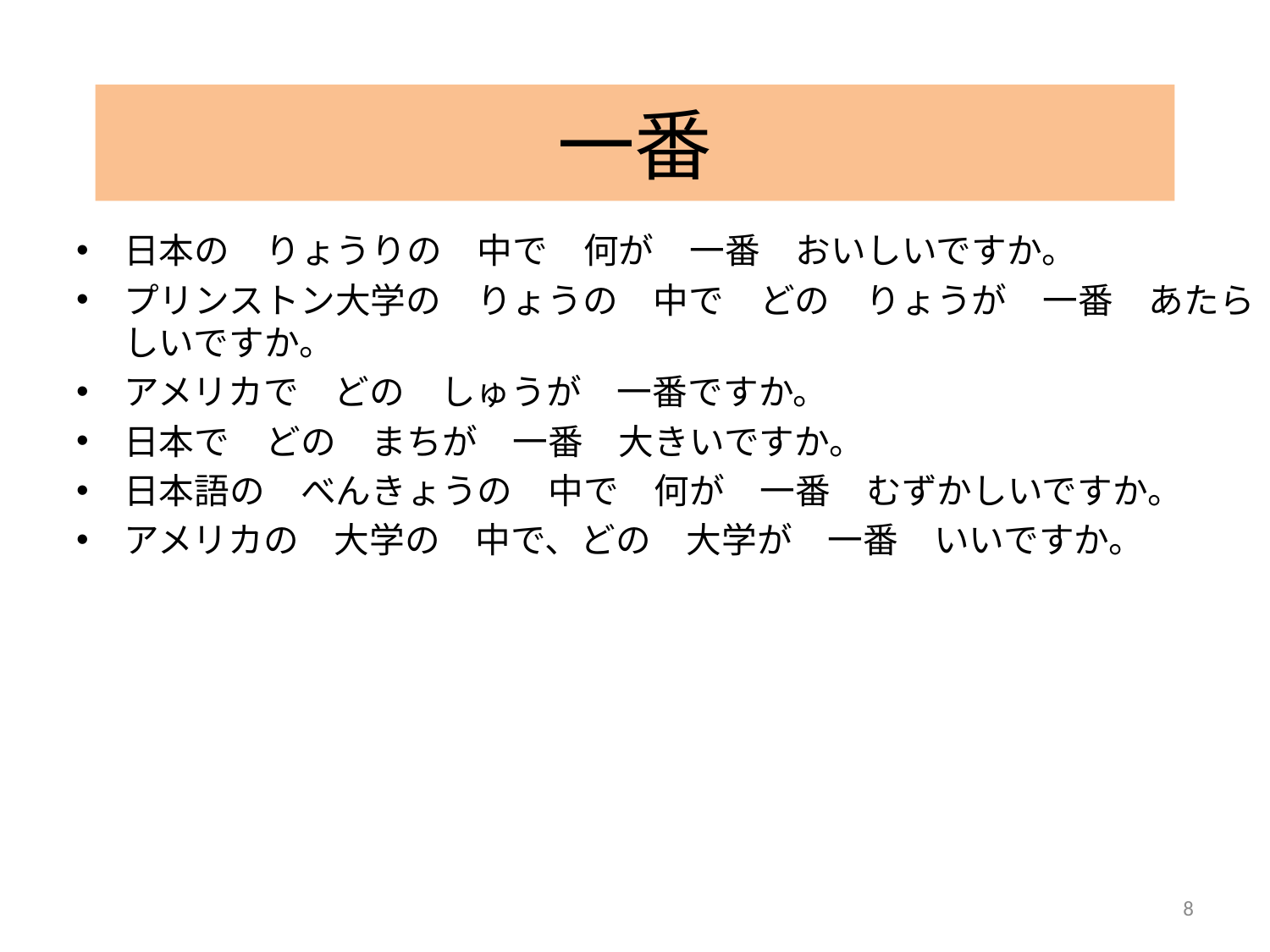

# 一番
日本の　りょうりの　中で　何が　一番　おいしいですか。
プリンストン大学の　りょうの　中で　どの　りょうが　一番　あたらしいですか。
アメリカで　どの　しゅうが　一番ですか。
日本で　どの　まちが　一番　大きいですか。
日本語の　べんきょうの　中で　何が　一番　むずかしいですか。
アメリカの　大学の　中で、どの　大学が　一番　いいですか。

8